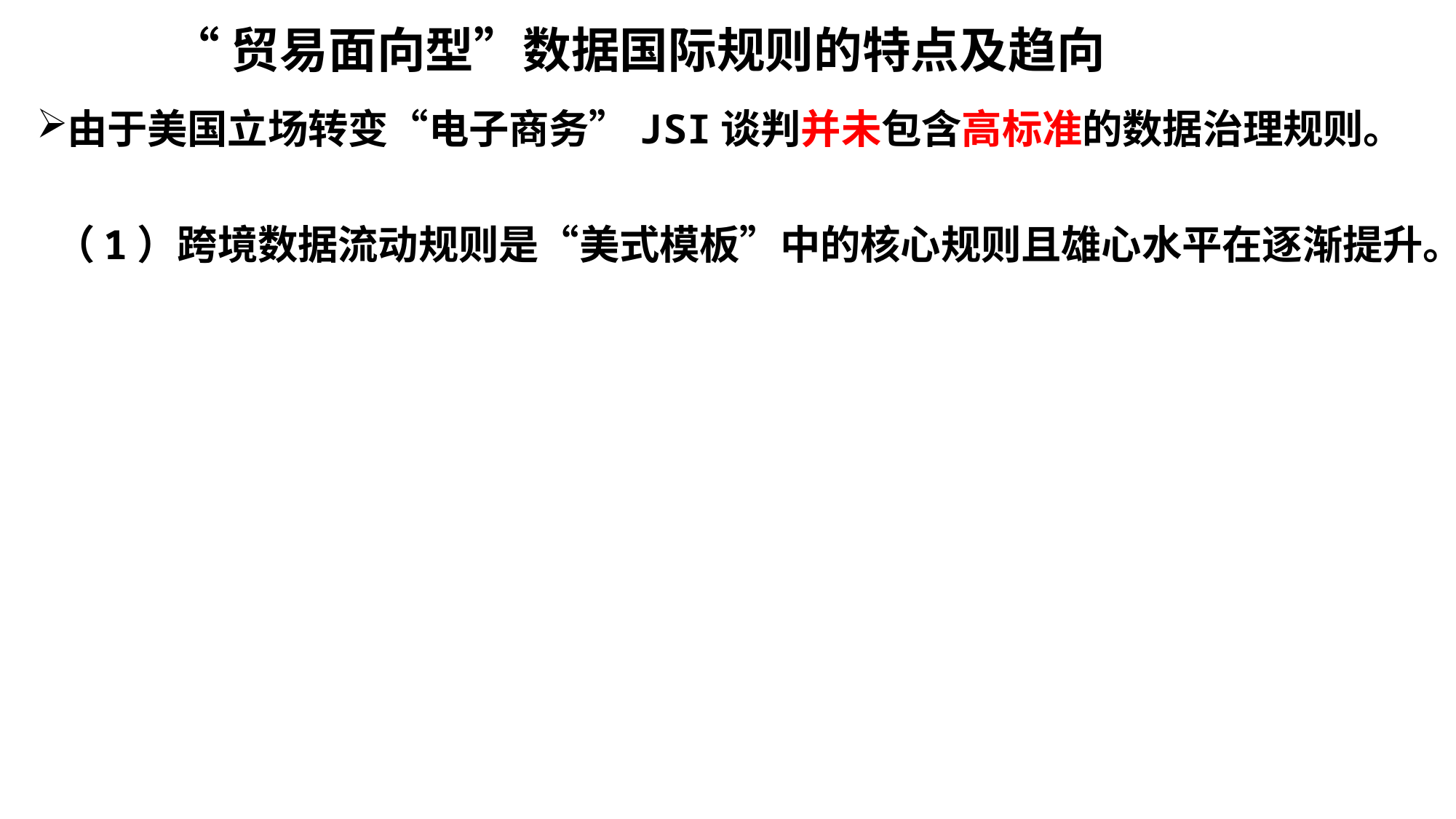

“贸易面向型”数据国际规则的特点及趋向
由于美国立场转变“电子商务”JSI谈判并未包含高标准的数据治理规则。

 （1）跨境数据流动规则是“美式模板”中的核心规则且雄心水平在逐渐提升。